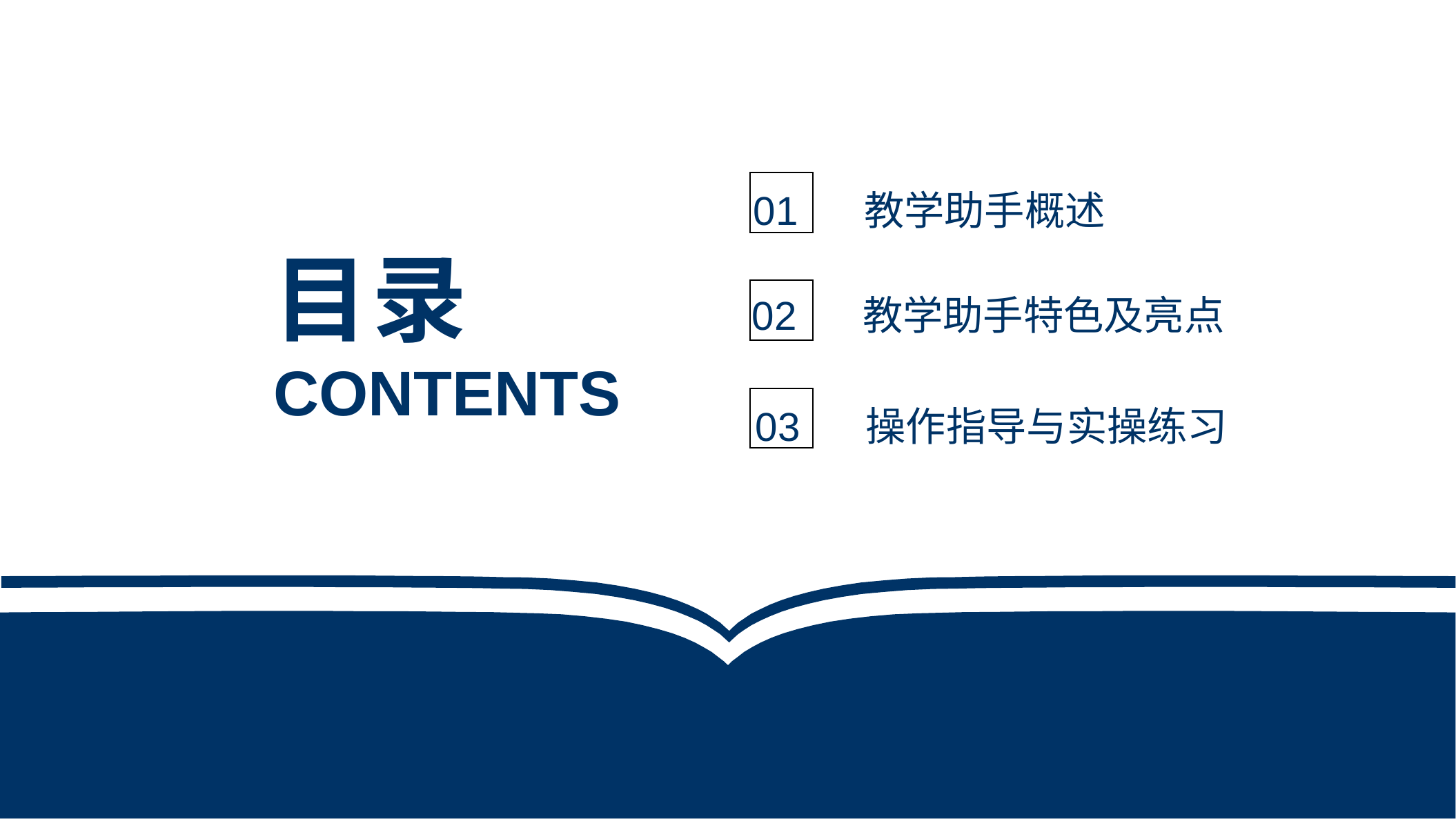

01     教学助手概述

目录
02     教学助手特色及亮点

CONTENTS
03     操作指导与实操练习